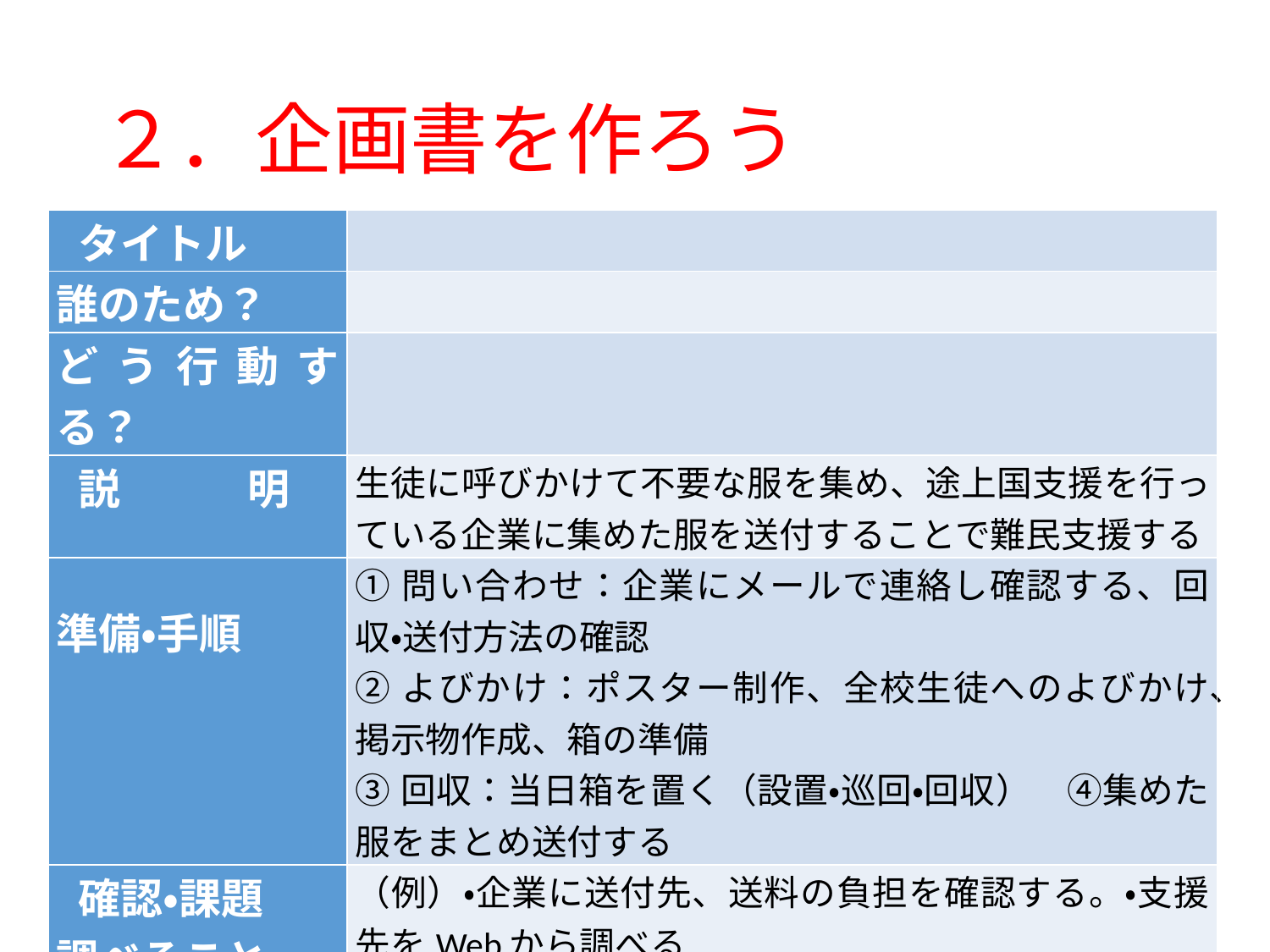

# ２．企画書を作ろう
| タイトル |  |
| --- | --- |
| 誰のため？ |  |
| どう行動する？ |  |
| 説　　　明 | 生徒に呼びかけて不要な服を集め、途上国支援を行っている企業に集めた服を送付することで難民支援する |
| 準備・手順 | ①問い合わせ：企業にメールで連絡し確認する、回収・送付方法の確認 ②よびかけ：ポスター制作、全校生徒へのよびかけ、掲示物作成、箱の準備 ③回収：当日箱を置く（設置・巡回・回収）　④集めた服をまとめ送付する |
| 確認・課題 調べること | （例）・企業に送付先、送料の負担を確認する。・支援先をWebから調べる |